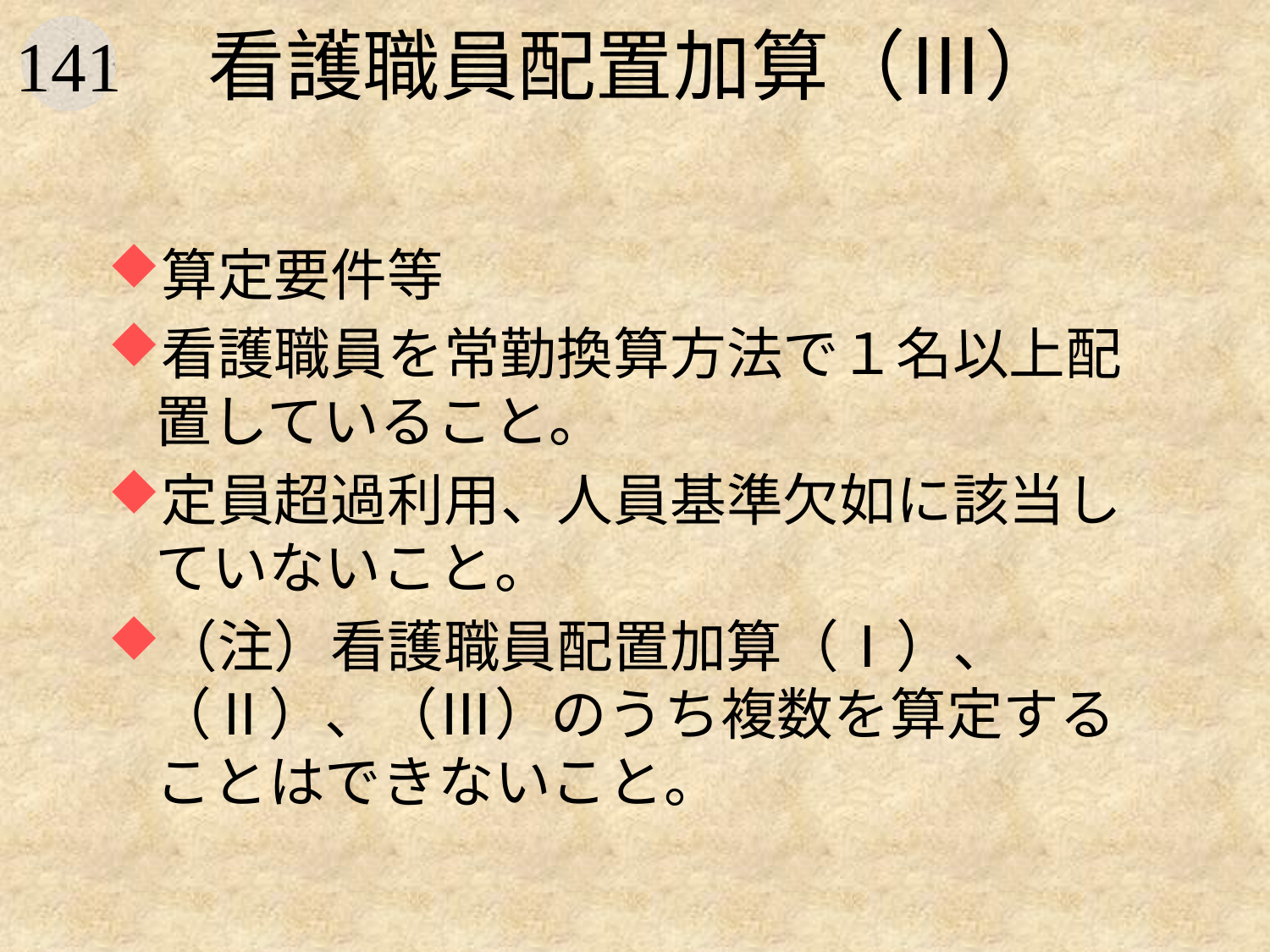

# 看護職員配置加算（Ⅲ）
算定要件等
看護職員を常勤換算方法で１名以上配置していること。
定員超過利用、人員基準欠如に該当していないこと。
（注）看護職員配置加算（Ⅰ）、（Ⅱ）、（Ⅲ）のうち複数を算定することはできないこと。